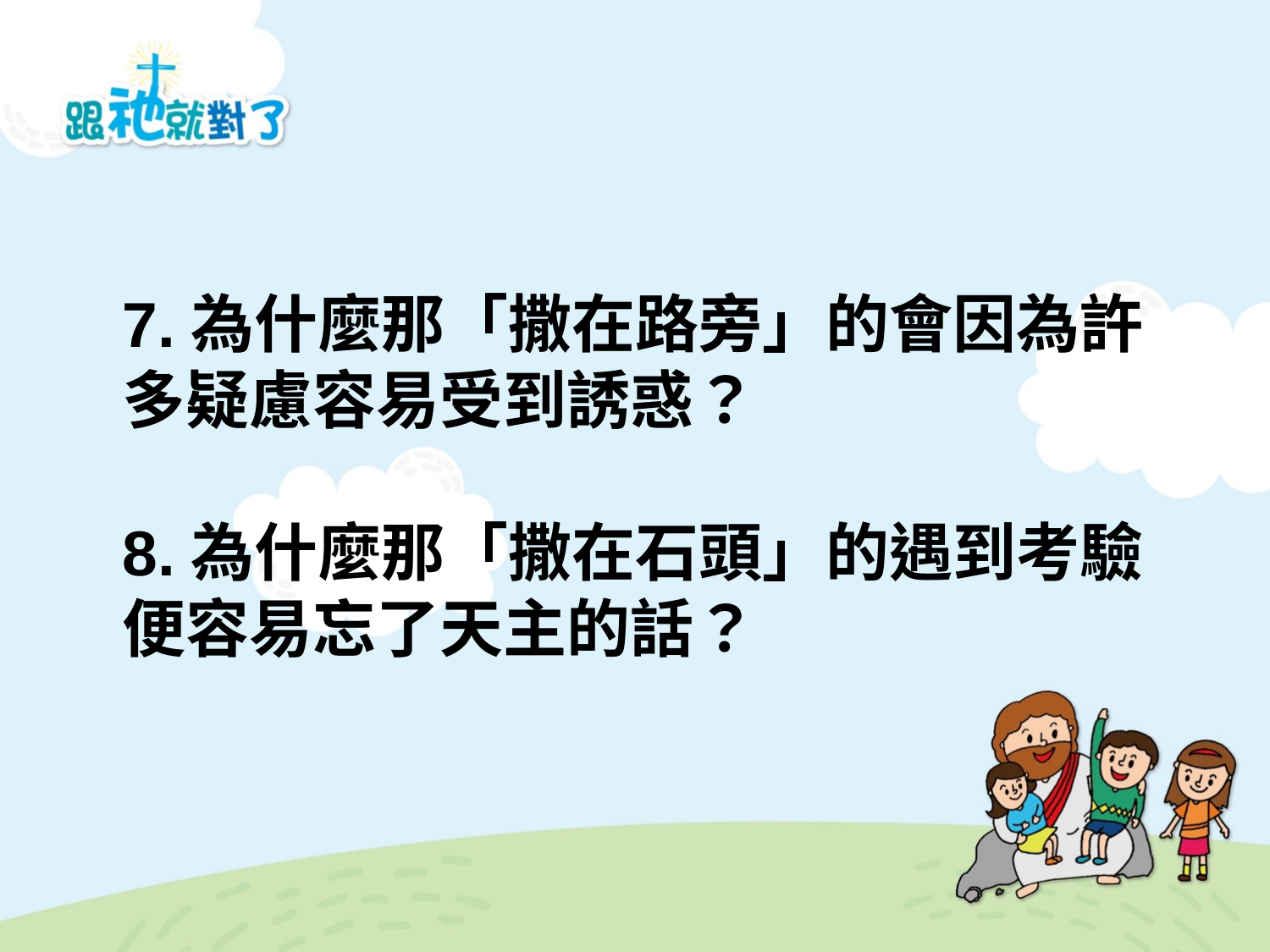

7.為什麼那「撒在路旁」的會因為許多疑慮容易受到誘惑？

8.為什麼那「撒在石頭」的遇到考驗便容易忘了天主的話？